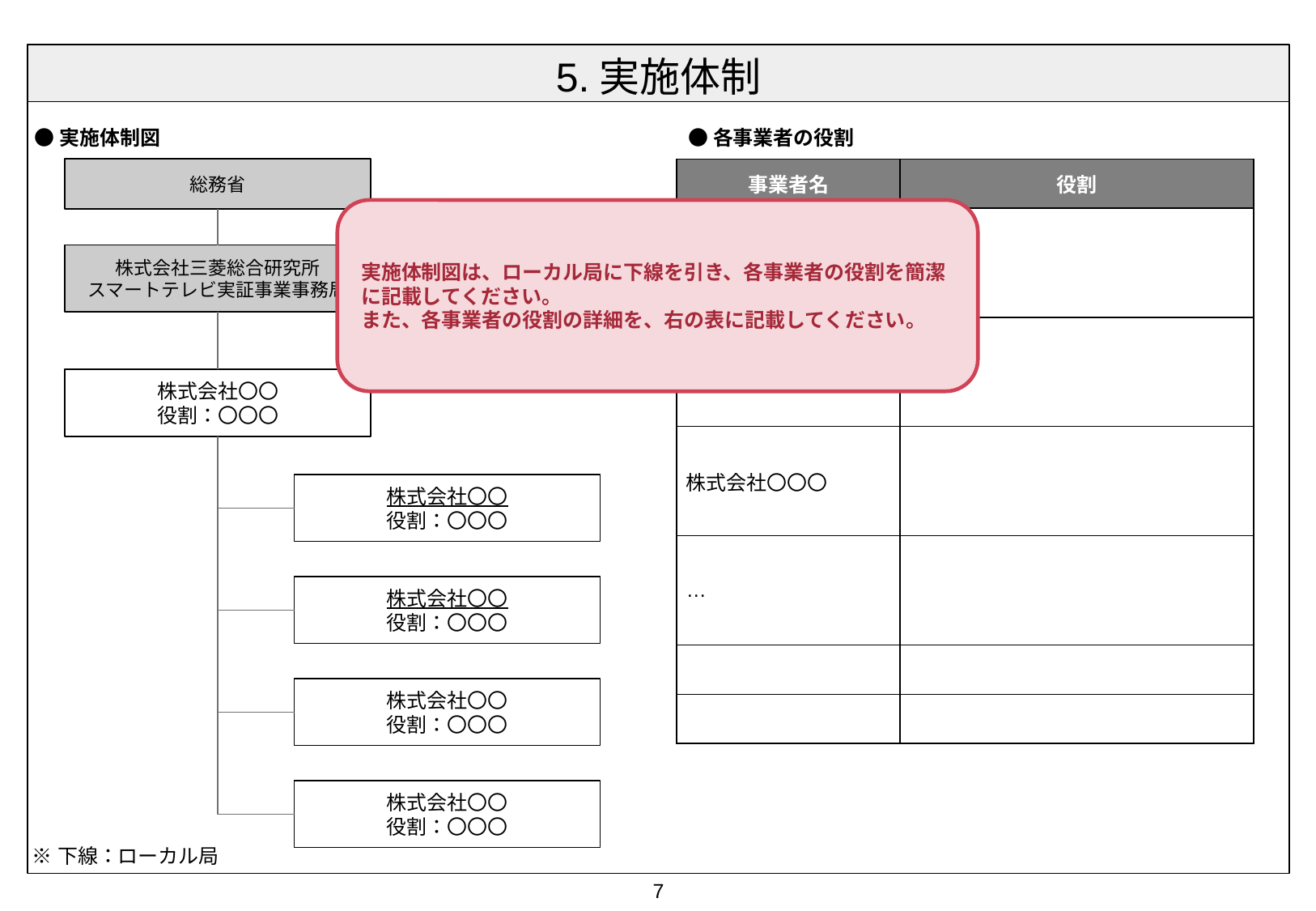

総務省
| 事業者名 | 役割 |
| --- | --- |
| 株式会社〇〇〇 |  |
| 株式会社〇〇〇 |  |
| 株式会社〇〇〇 |  |
| … |  |
|  |  |
|  |  |
実施体制図は、ローカル局に下線を引き、各事業者の役割を簡潔に記載してください。
また、各事業者の役割の詳細を、右の表に記載してください。
株式会社三菱総合研究所
スマートテレビ実証事業事務局
株式会社〇〇
役割：〇〇〇
株式会社〇〇
役割：〇〇〇
株式会社〇〇
役割：〇〇〇
株式会社〇〇
役割：〇〇〇
株式会社〇〇
役割：〇〇〇
※下線：ローカル局